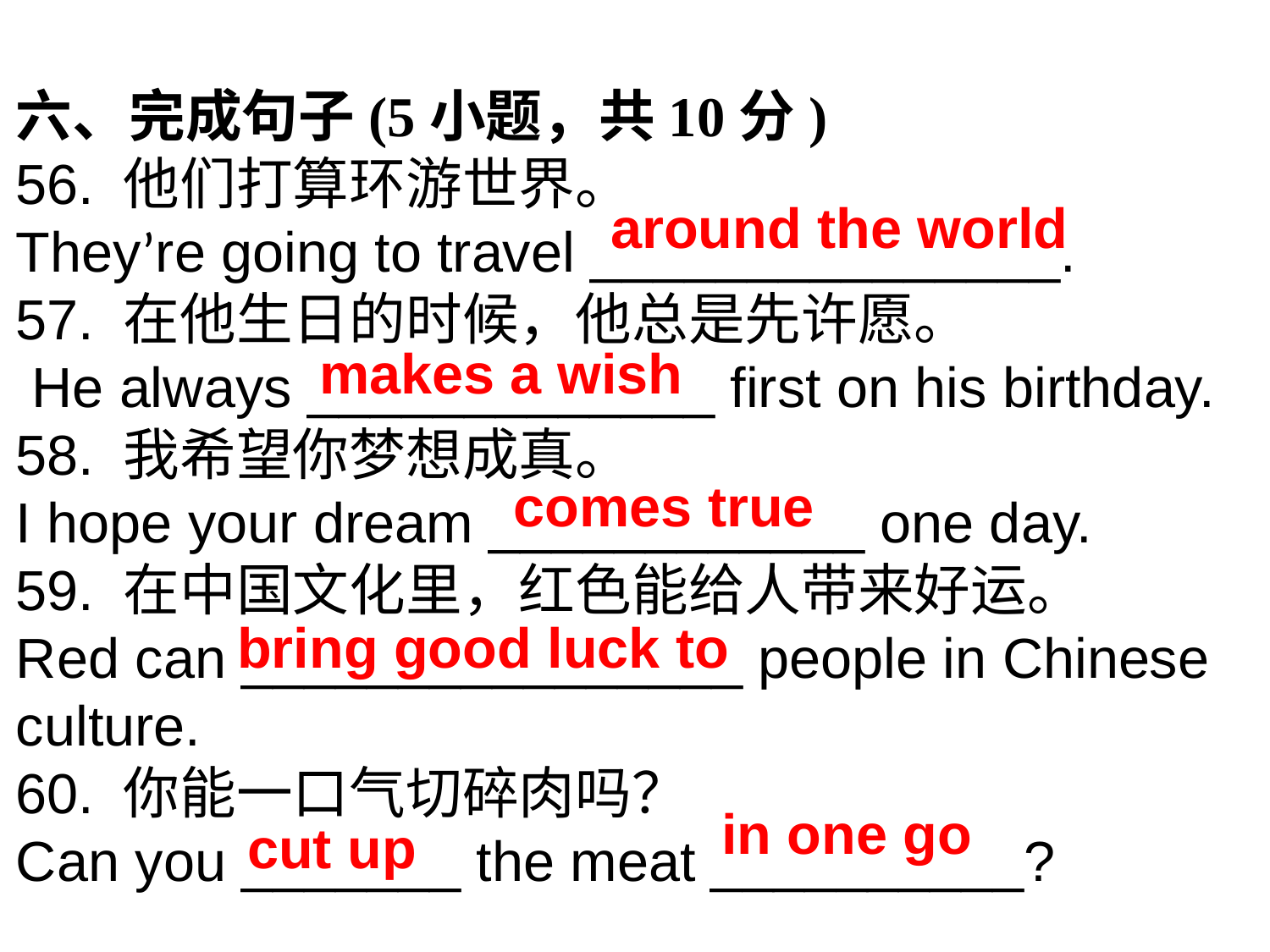

六、完成句子(5小题，共10分)
56. 他们打算环游世界。
They’re going to travel _______________.
57. 在他生日的时候，他总是先许愿。
 He always _____________ first on his birthday.
58. 我希望你梦想成真。
I hope your dream ____________ one day.
59. 在中国文化里，红色能给人带来好运。
Red can ________________ people in Chinese culture.
60. 你能一口气切碎肉吗？
Can you _______ the meat __________?
around the world
makes a wish
comes true
bring good luck to
in one go
cut up